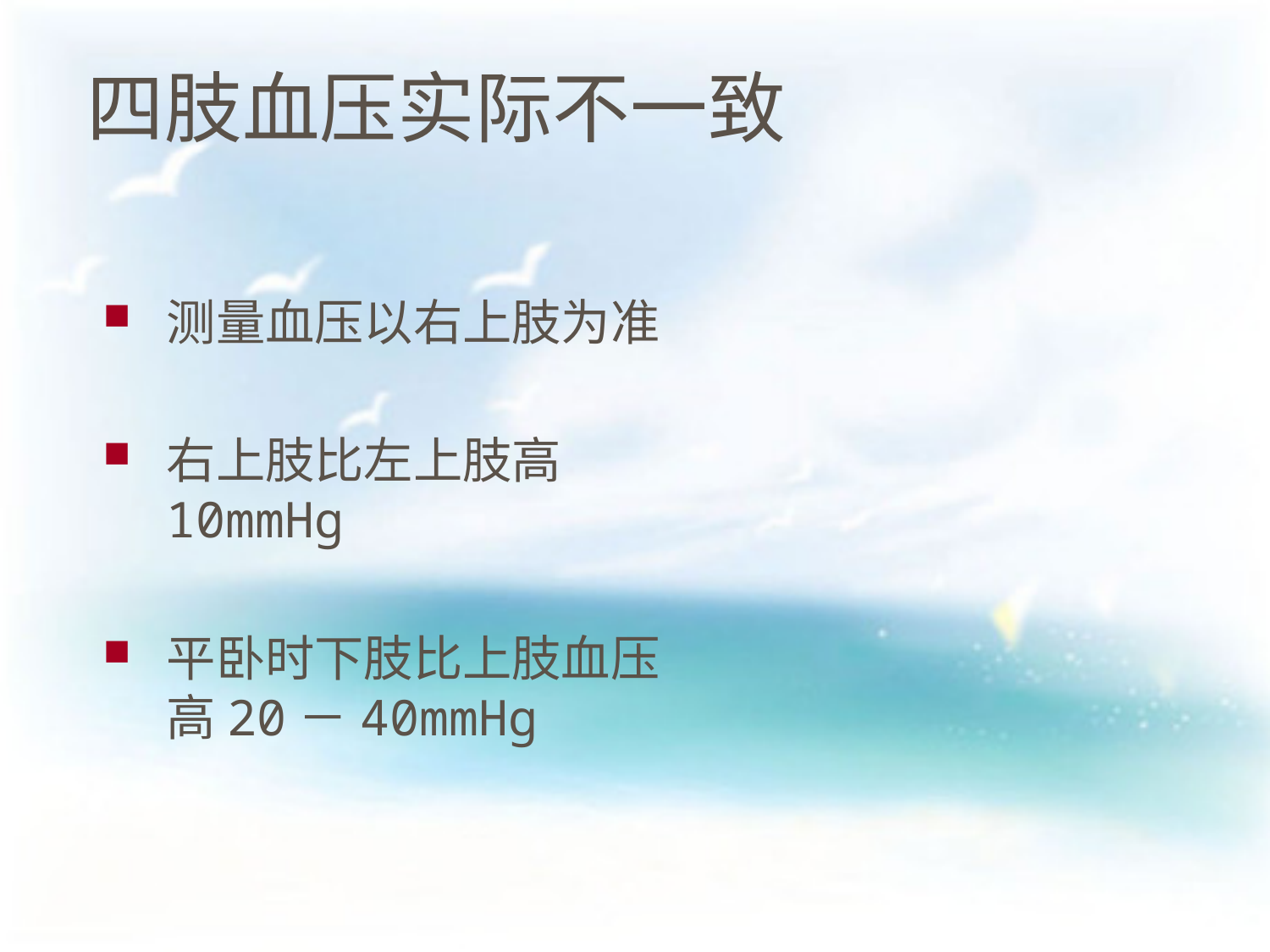

# 四肢血压实际不一致
测量血压以右上肢为准

右上肢比左上肢高10mmHg

平卧时下肢比上肢血压高20－40mmHg